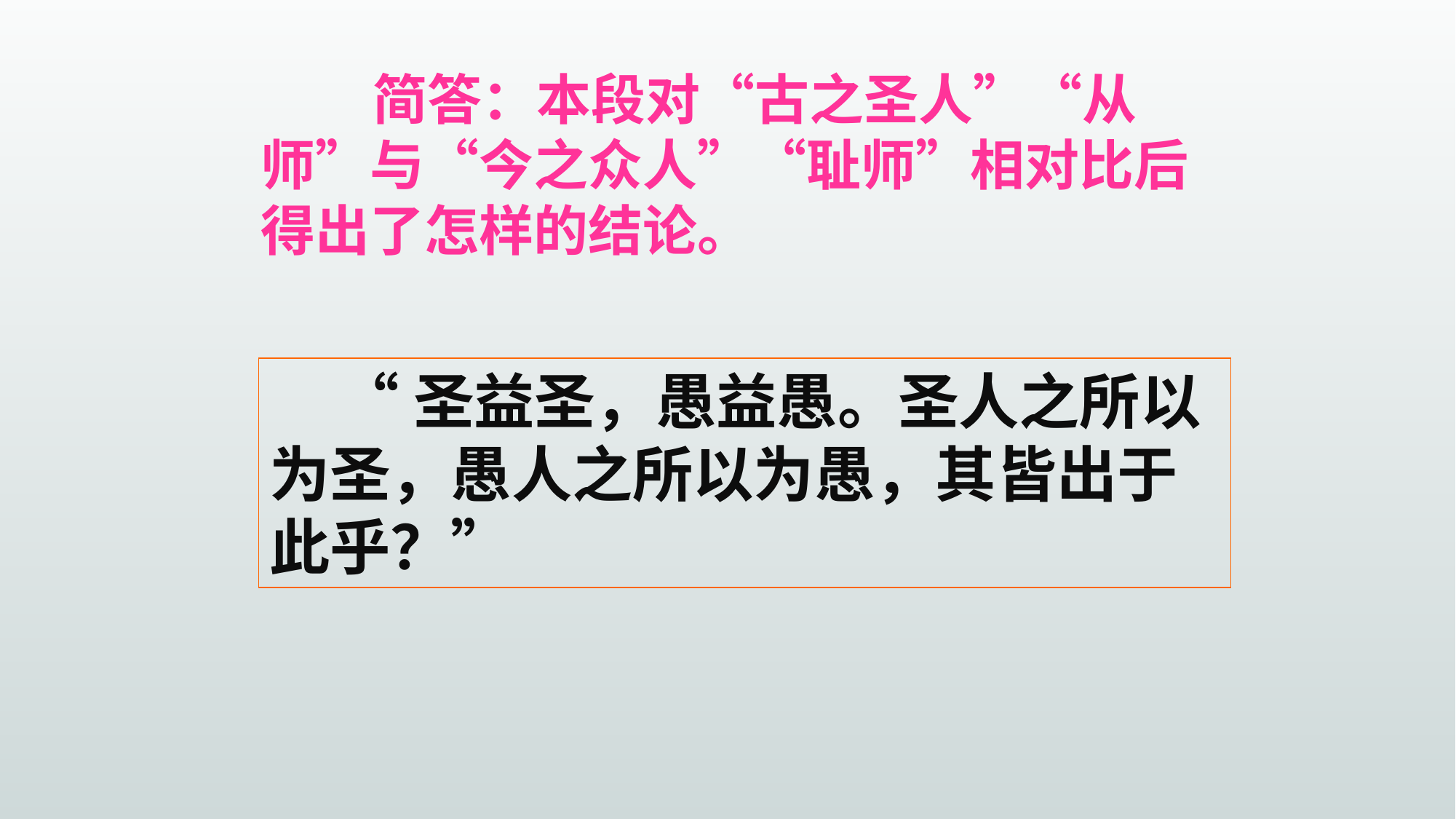

简答：本段对“古之圣人”“从师”与“今之众人”“耻师”相对比后得出了怎样的结论。
     “圣益圣，愚益愚。圣人之所以为圣，愚人之所以为愚，其皆出于此乎？”